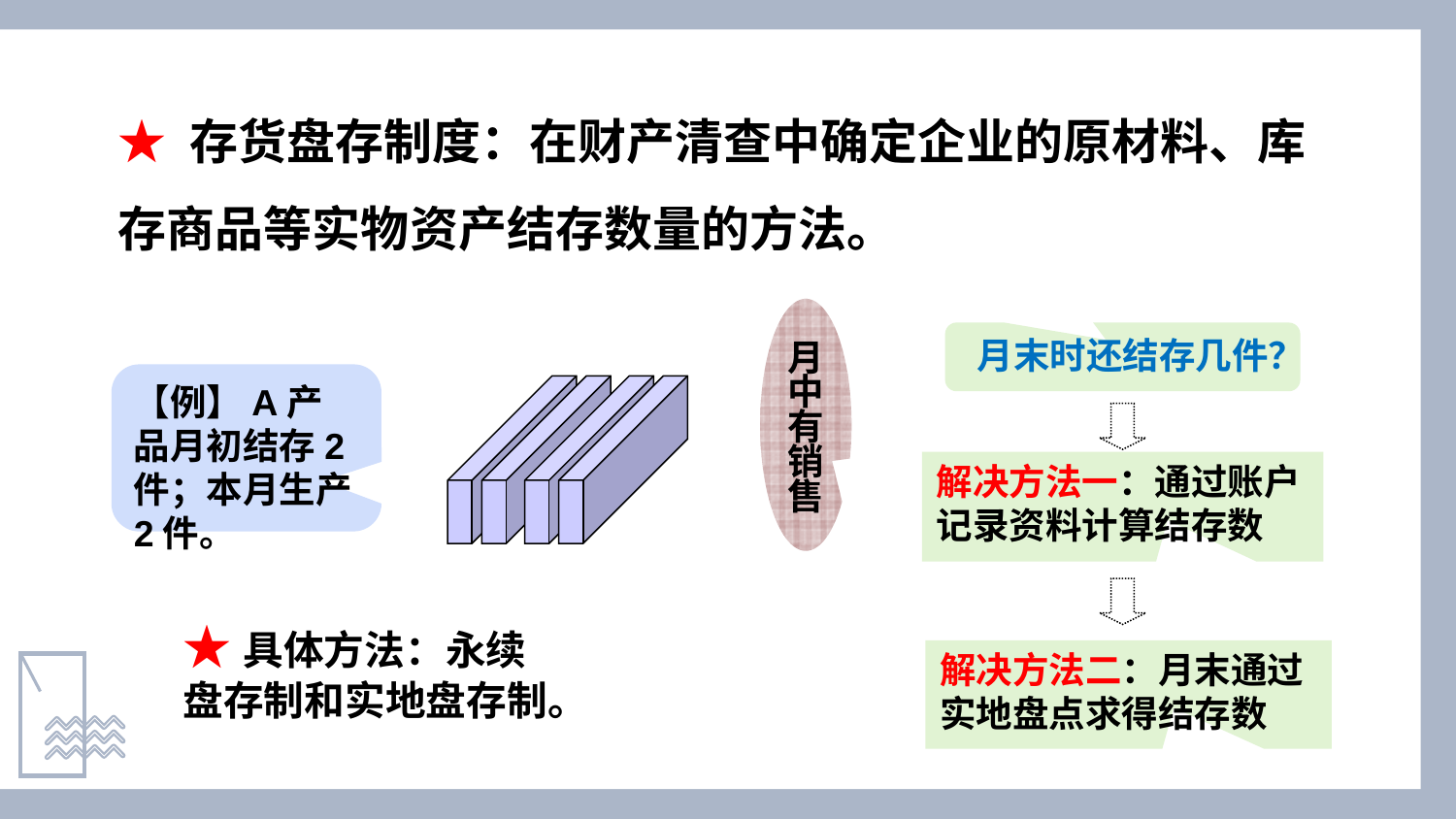

★ 存货盘存制度：在财产清查中确定企业的原材料、库存商品等实物资产结存数量的方法。
月中有销售
月末时还结存几件？
【例】A产品月初结存2件；本月生产2件。

解决方法一：通过账户记录资料计算结存数

★具体方法：永续盘存制和实地盘存制。
解决方法二：月末通过实地盘点求得结存数